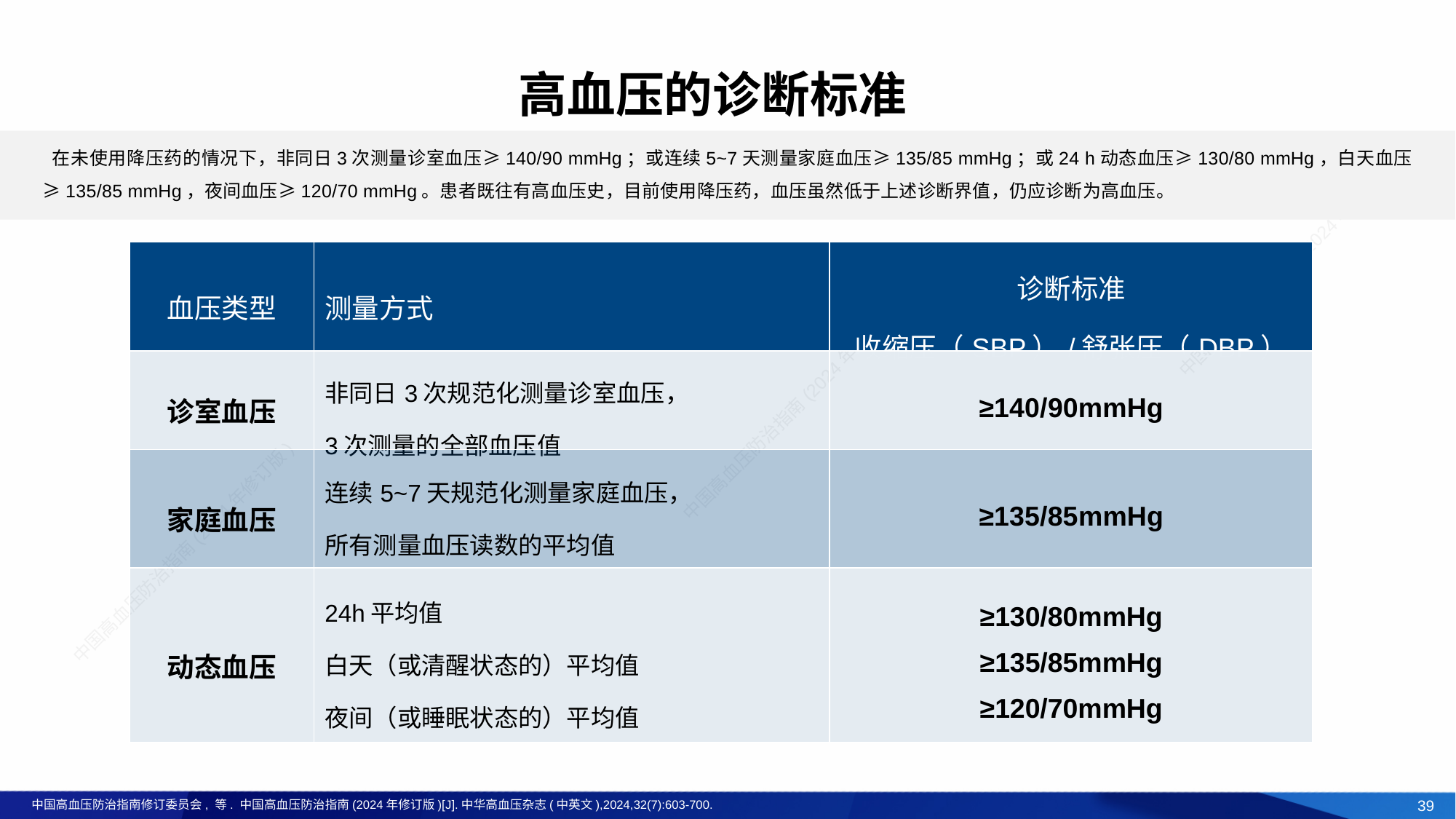

高血压的诊断标准
 在未使用降压药的情况下，非同日3次测量诊室血压≥140/90 mmHg；或连续5~7天测量家庭血压≥135/85 mmHg；或24 h动态血压≥130/80 mmHg，白天血压≥135/85 mmHg，夜间血压≥120/70 mmHg。患者既往有高血压史，目前使用降压药，血压虽然低于上述诊断界值，仍应诊断为高血压。
| 血压类型 | 测量方式 | 诊断标准 收缩压（SBP）/舒张压（DBP） |
| --- | --- | --- |
| 诊室血压 | 非同日3次规范化测量诊室血压， 3次测量的全部血压值 | ≥140/90mmHg |
| 家庭血压 | 连续5~7天规范化测量家庭血压， 所有测量血压读数的平均值 | ≥135/85mmHg |
| 动态血压 | 24h平均值 白天（或清醒状态的）平均值 夜间（或睡眠状态的）平均值 | ≥130/80mmHg ≥135/85mmHg ≥120/70mmHg |